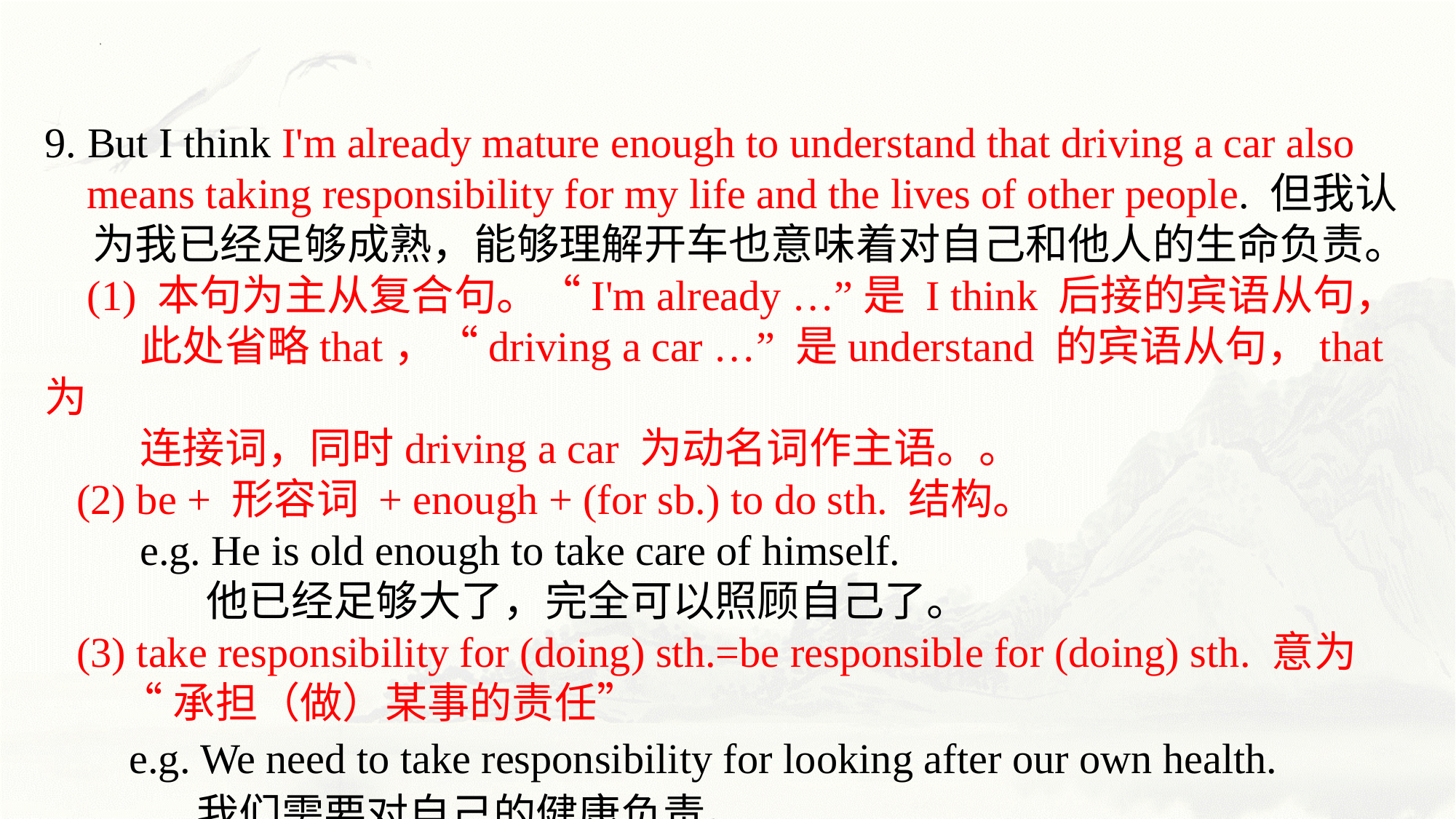

9. But I think I'm already mature enough to understand that driving a car also
    means taking responsibility for my life and the lives of other people. 但我认
    为我已经足够成熟，能够理解开车也意味着对自己和他人的生命负责。
    (1) 本句为主从复合句。“I'm already …”是 I think 后接的宾语从句，
         此处省略that，“driving a car …” 是understand 的宾语从句，that 为
         连接词，同时driving a car 为动名词作主语。。
   (2) be + 形容词 + enough + (for sb.) to do sth. 结构。
         e.g. He is old enough to take care of himself.
                他已经足够大了，完全可以照顾自己了。
   (3) take responsibility for (doing) sth.=be responsible for (doing) sth. 意为
        “承担（做）某事的责任”
        e.g. We need to take responsibility for looking after our own health.
               我们需要对自己的健康负责。